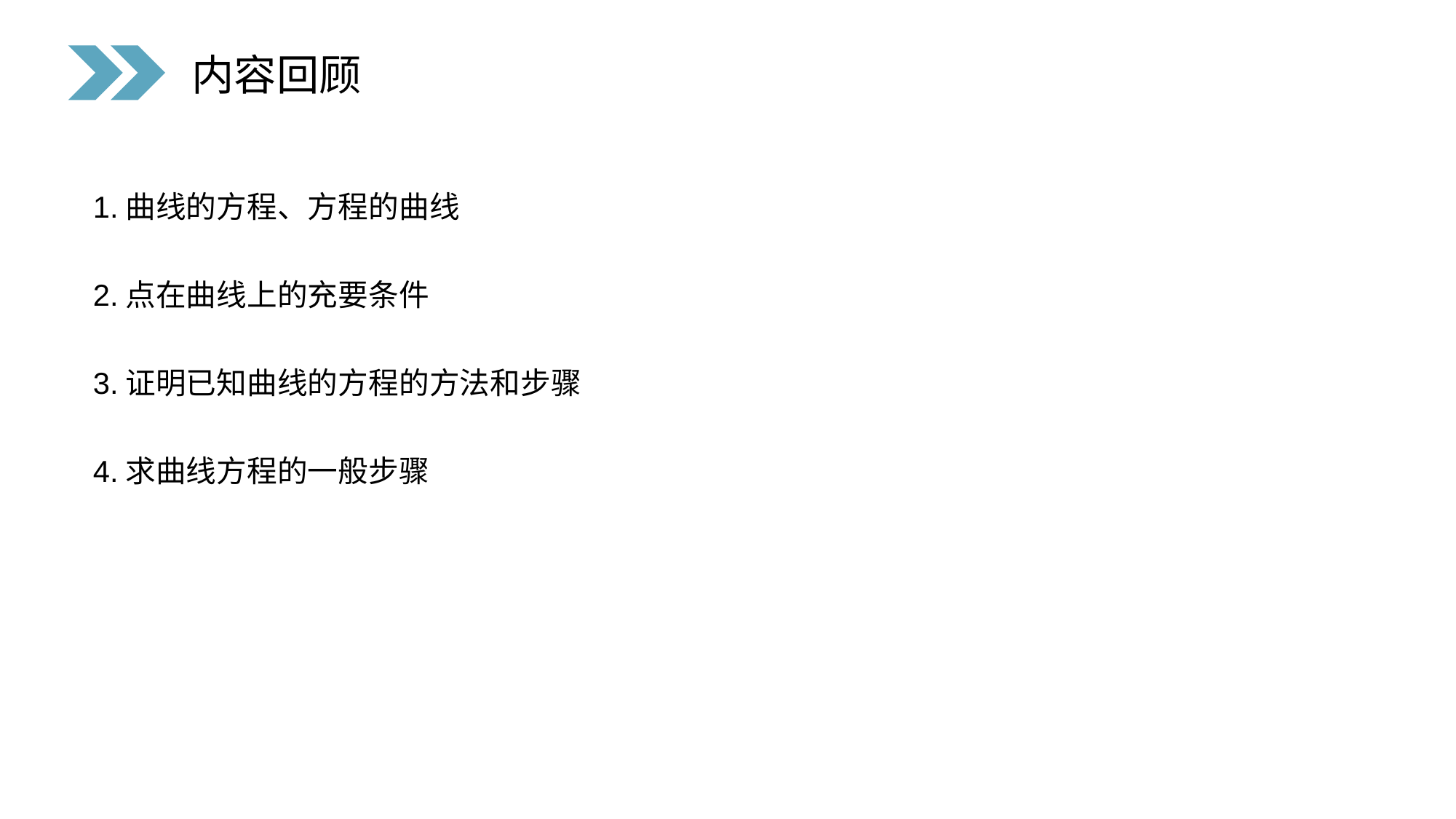

内容回顾
1.曲线的方程、方程的曲线
2.点在曲线上的充要条件
3.证明已知曲线的方程的方法和步骤
4.求曲线方程的一般步骤